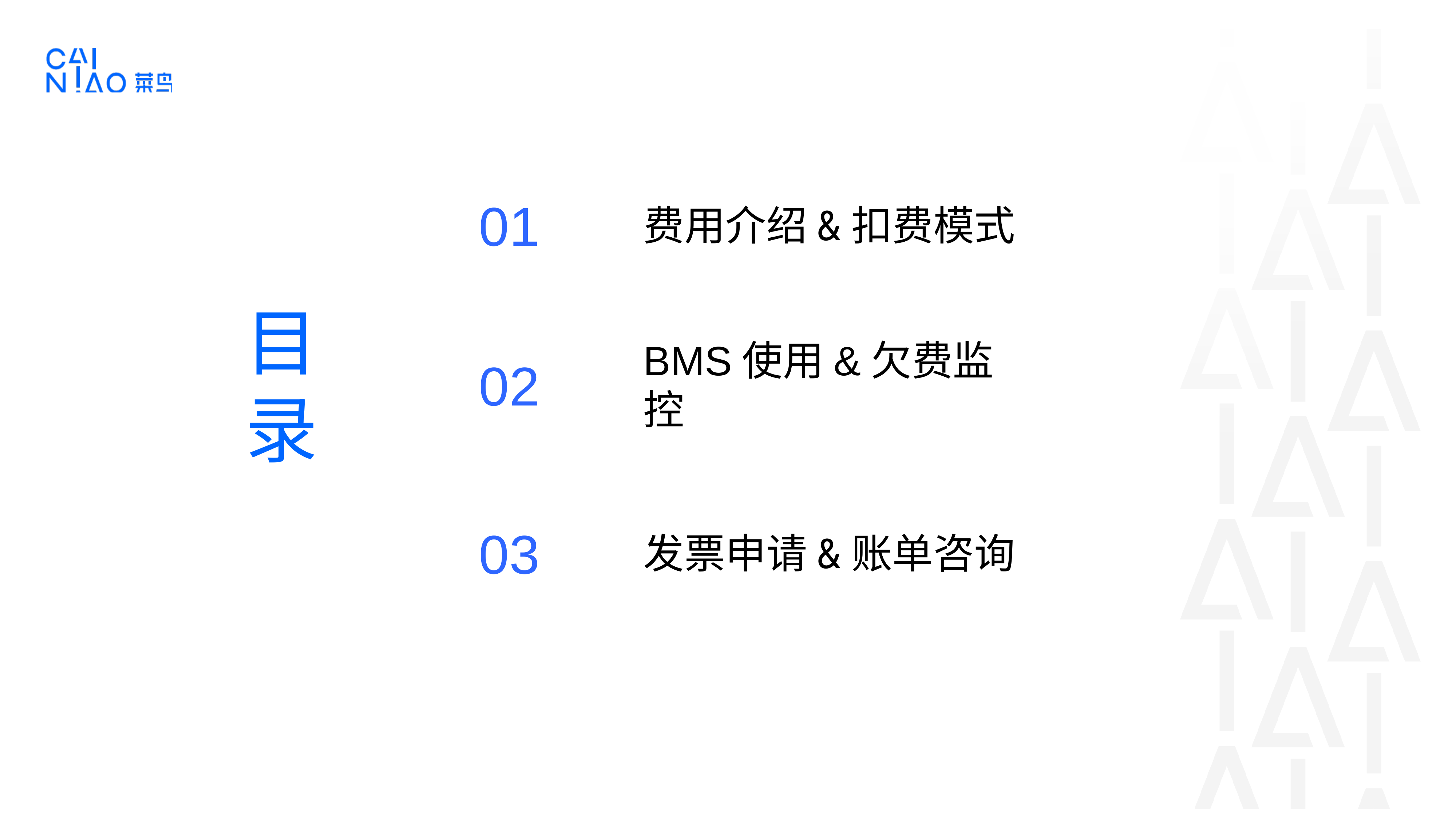

01
费用介绍&扣费模式
目录
02
BMS使用&欠费监控
03
发票申请&账单咨询